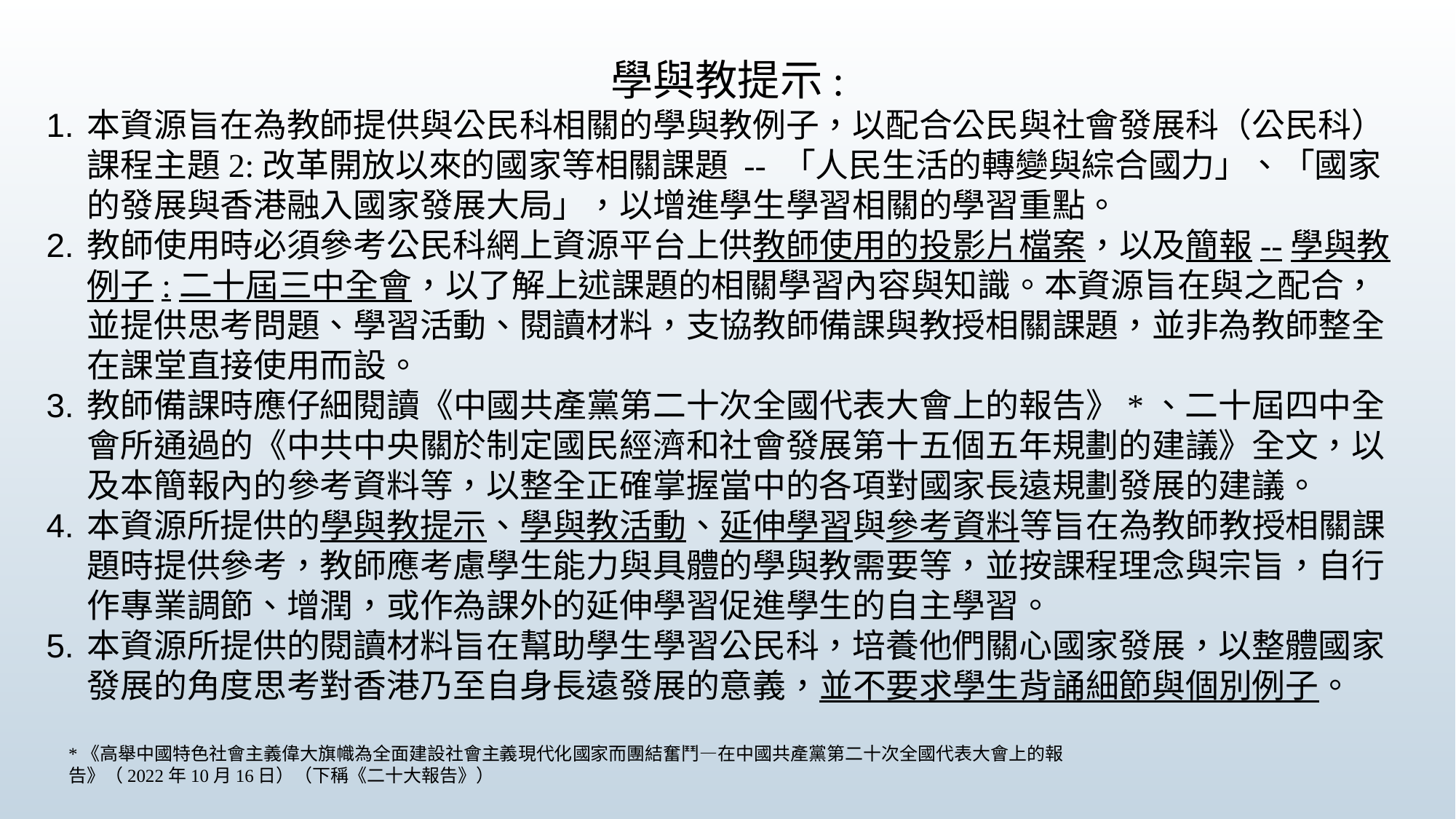

學與教提示:
本資源旨在為教師提供與公民科相關的學與教例子，以配合公民與社會發展科（公民科）課程主題2:改革開放以來的國家等相關課題 -- 「人民生活的轉變與綜合國力」、「國家的發展與香港融入國家發展大局」，以增進學生學習相關的學習重點。
教師使用時必須參考公民科網上資源平台上供教師使用的投影片檔案，以及簡報--學與教例子:二十屆三中全會，以了解上述課題的相關學習內容與知識。本資源旨在與之配合，並提供思考問題、學習活動、閱讀材料，支協教師備課與教授相關課題，並非為教師整全在課堂直接使用而設。
教師備課時應仔細閱讀《中國共產黨第二十次全國代表大會上的報告》*、二十屆四中全會所通過的《中共中央關於制定國民經濟和社會發展第十五個五年規劃的建議》全文，以及本簡報內的參考資料等，以整全正確掌握當中的各項對國家長遠規劃發展的建議。
本資源所提供的學與教提示、學與教活動、延伸學習與參考資料等旨在為教師教授相關課題時提供參考，教師應考慮學生能力與具體的學與教需要等，並按課程理念與宗旨，自行作專業調節、增潤，或作為課外的延伸學習促進學生的自主學習。
本資源所提供的閱讀材料旨在幫助學生學習公民科，培養他們關心國家發展，以整體國家發展的角度思考對香港乃至自身長遠發展的意義，並不要求學生背誦細節與個別例子。
*《高舉中國特色社會主義偉大旗幟為全面建設社會主義現代化國家而團結奮鬥—在中國共產黨第二十次全國代表大會上的報告》（2022年10月16日）（下稱《二十大報告》）